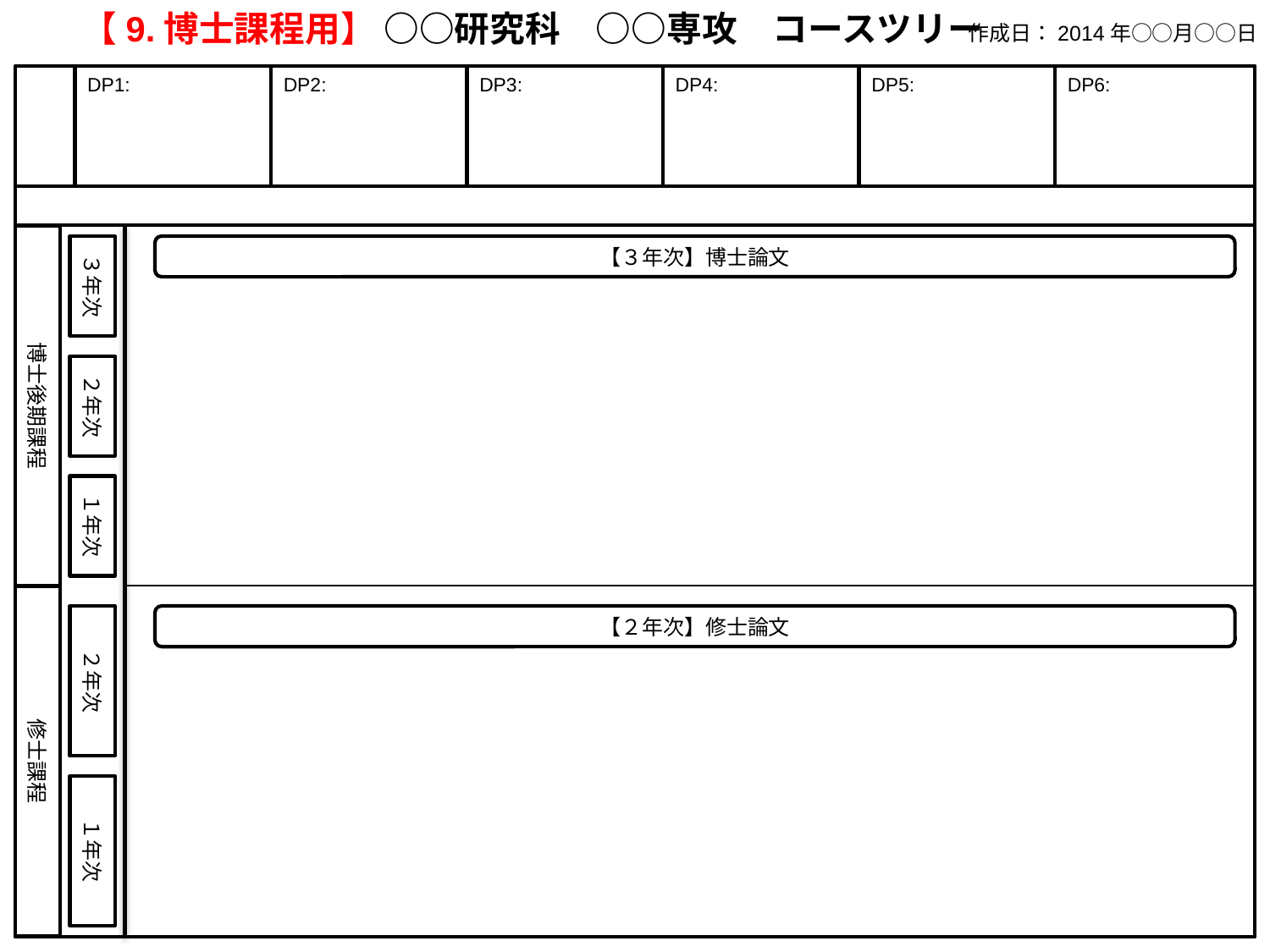

【9.博士課程用】 ○○研究科　○○専攻　コースツリー
作成日：2014年○○月○○日

DP1:
DP2:
DP3:
DP4:
DP5:
DP6:

博士後期課程
３年次
【３年次】博士論文
２年次
１年次
修士課程
２年次
【２年次】修士論文
１年次